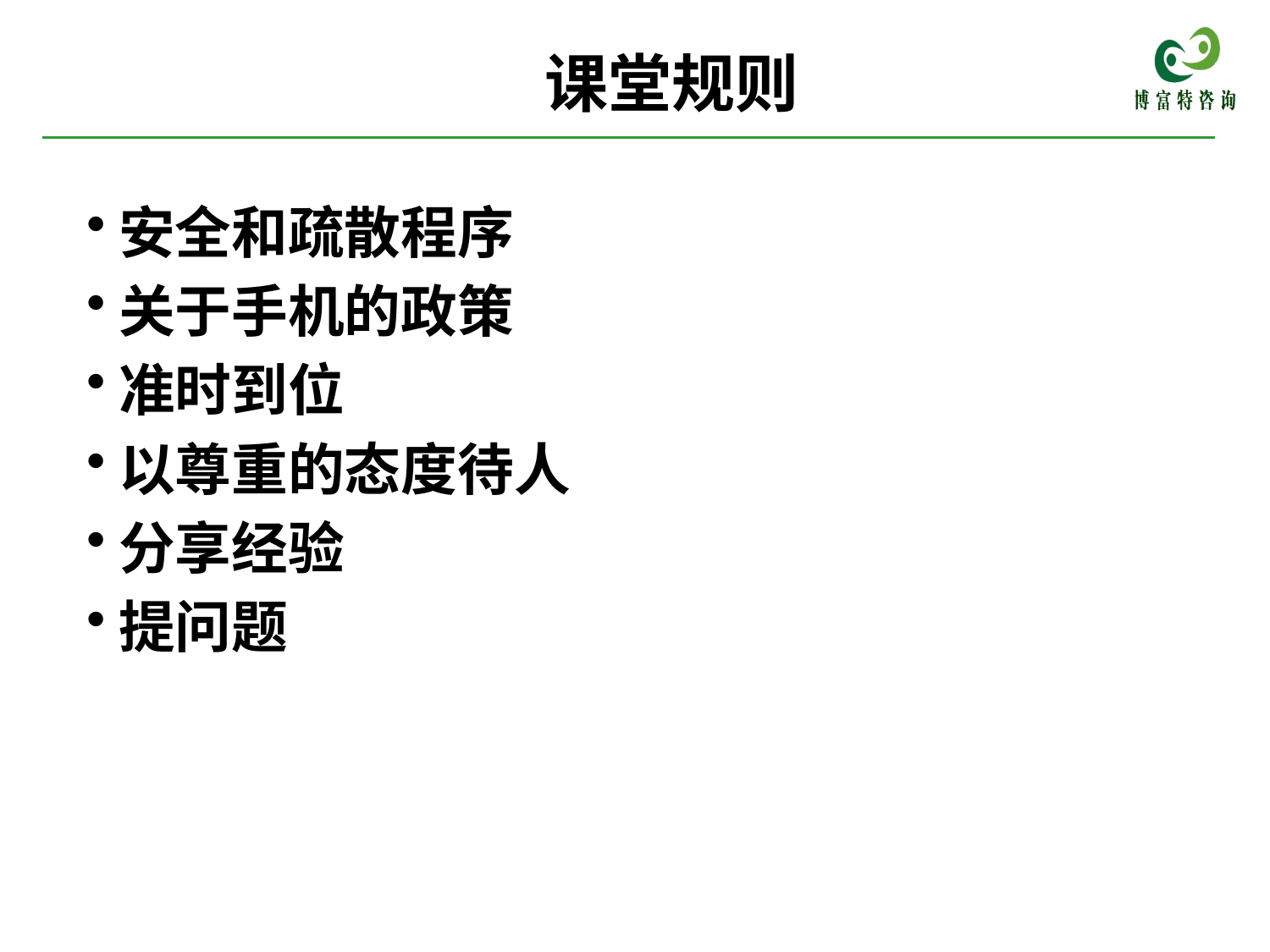

安全和疏散程序
关于手机的政策
准时到位
以尊重的态度待人
分享经验
提问题

# 课堂规则
5